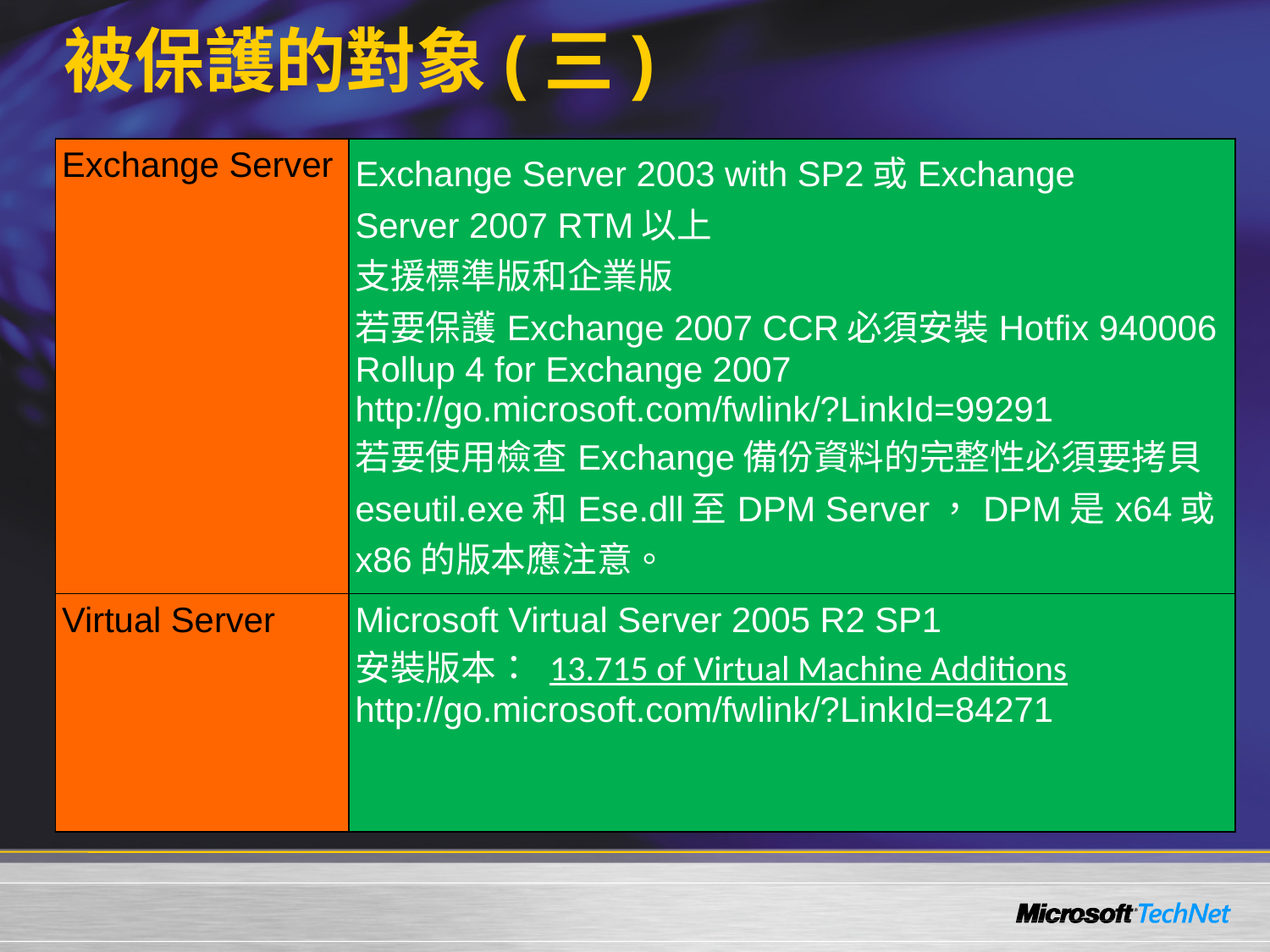

# 被保護的對象(三)
| Exchange Server | Exchange Server 2003 with SP2或Exchange Server 2007 RTM以上 支援標準版和企業版 若要保護Exchange 2007 CCR必須安裝Hotfix 940006 Rollup 4 for Exchange 2007 http://go.microsoft.com/fwlink/?LinkId=99291 若要使用檢查Exchange備份資料的完整性必須要拷貝eseutil.exe和Ese.dll至DPM Server，DPM是x64或x86的版本應注意。 |
| --- | --- |
| Virtual Server | Microsoft Virtual Server 2005 R2 SP1 安裝版本： 13.715 of Virtual Machine Additions http://go.microsoft.com/fwlink/?LinkId=84271 |